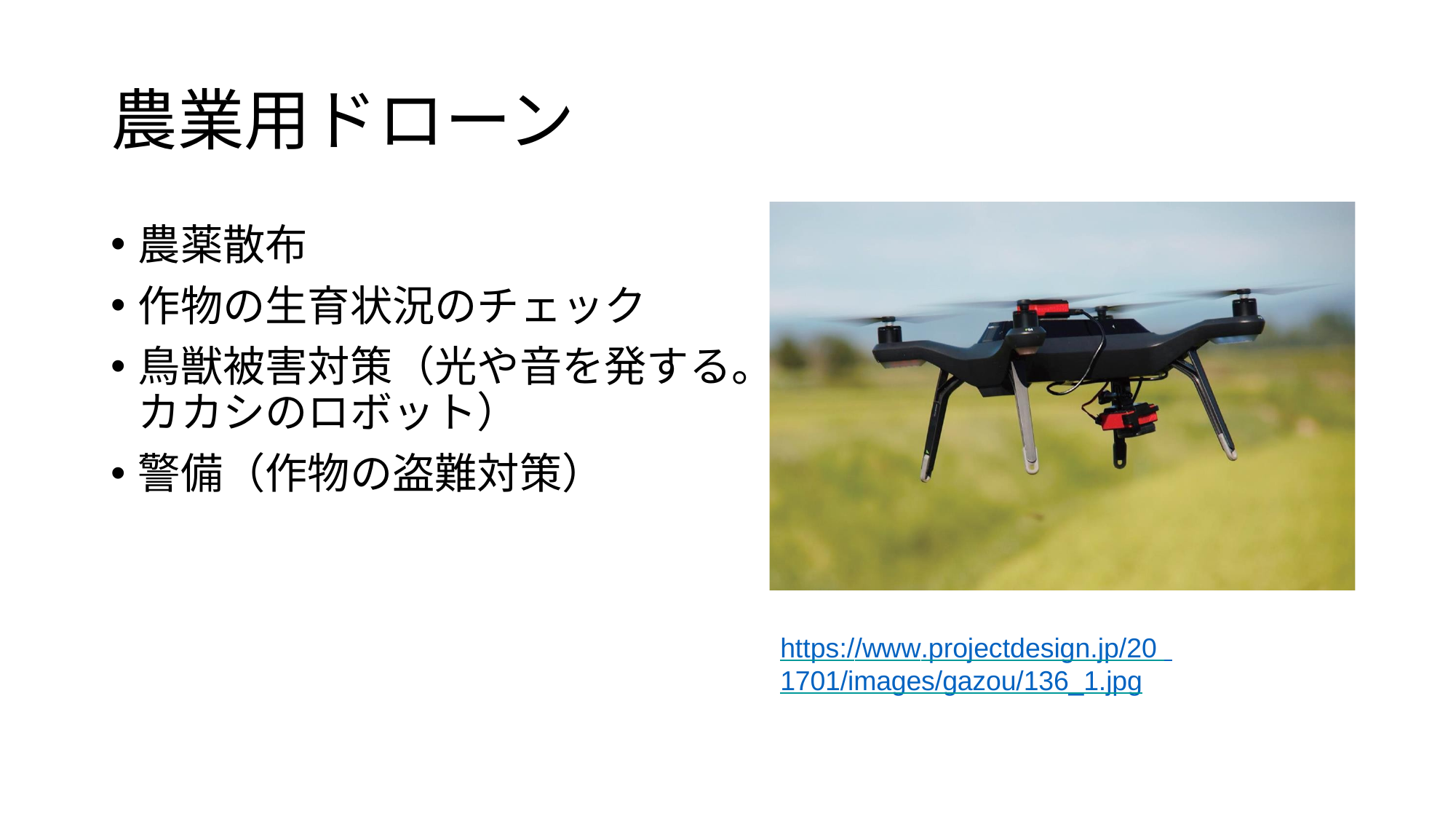

# 農業用ドローン

農薬散布
作物の生育状況のチェック
鳥獣被害対策（光や音を発する。カカシのロボット）
警備（作物の盗難対策）

https://www.projectdesign.jp/20  1701/images/gazou/136_1.jpg